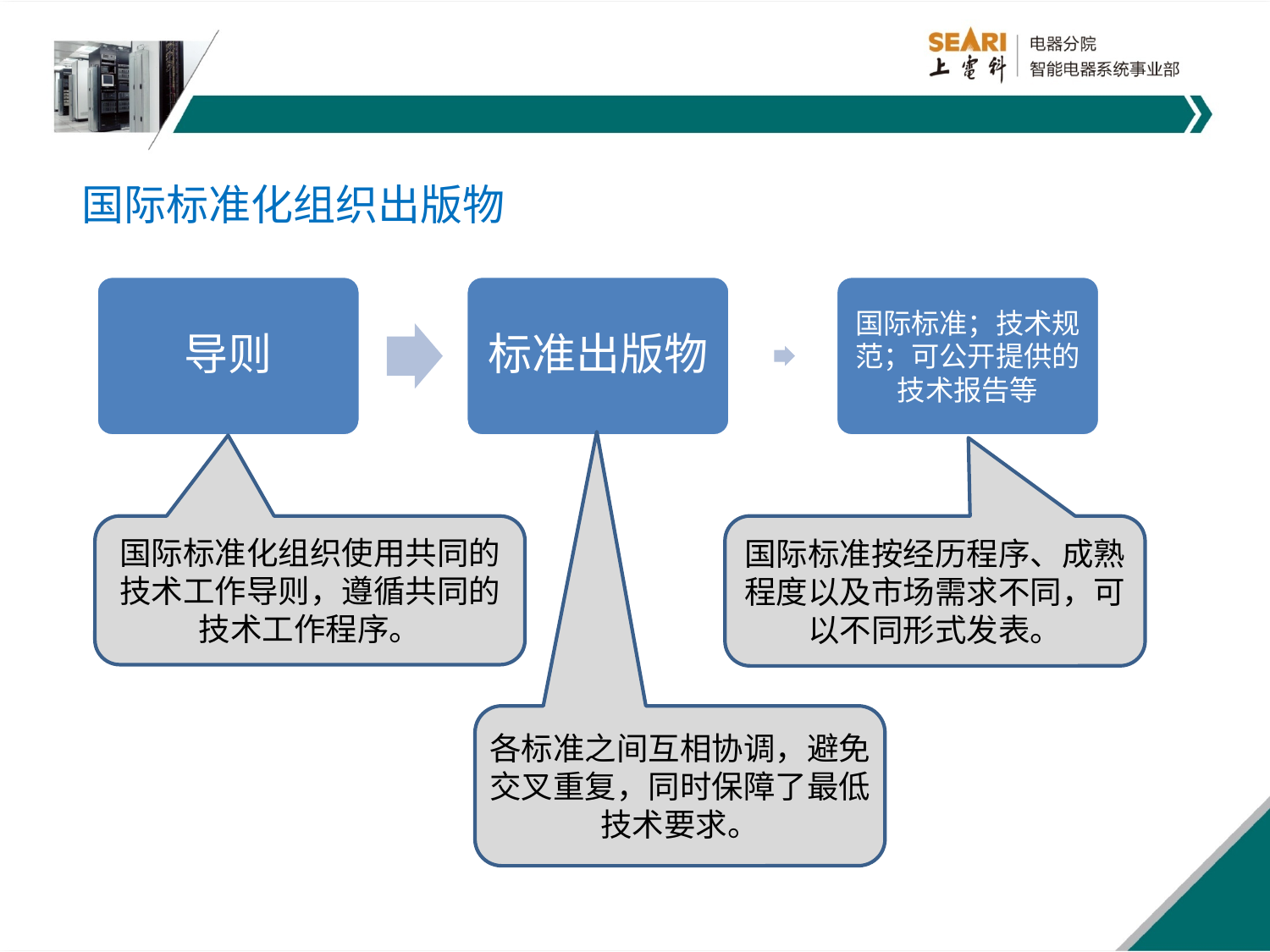

国际标准化组织出版物
导则

标准出版物

国际标准；技术规范；可公开提供的技术报告等
国际标准化组织使用共同的技术工作导则，遵循共同的技术工作程序。
国际标准按经历程序、成熟程度以及市场需求不同，可以不同形式发表。
各标准之间互相协调，避免交叉重复，同时保障了最低技术要求。